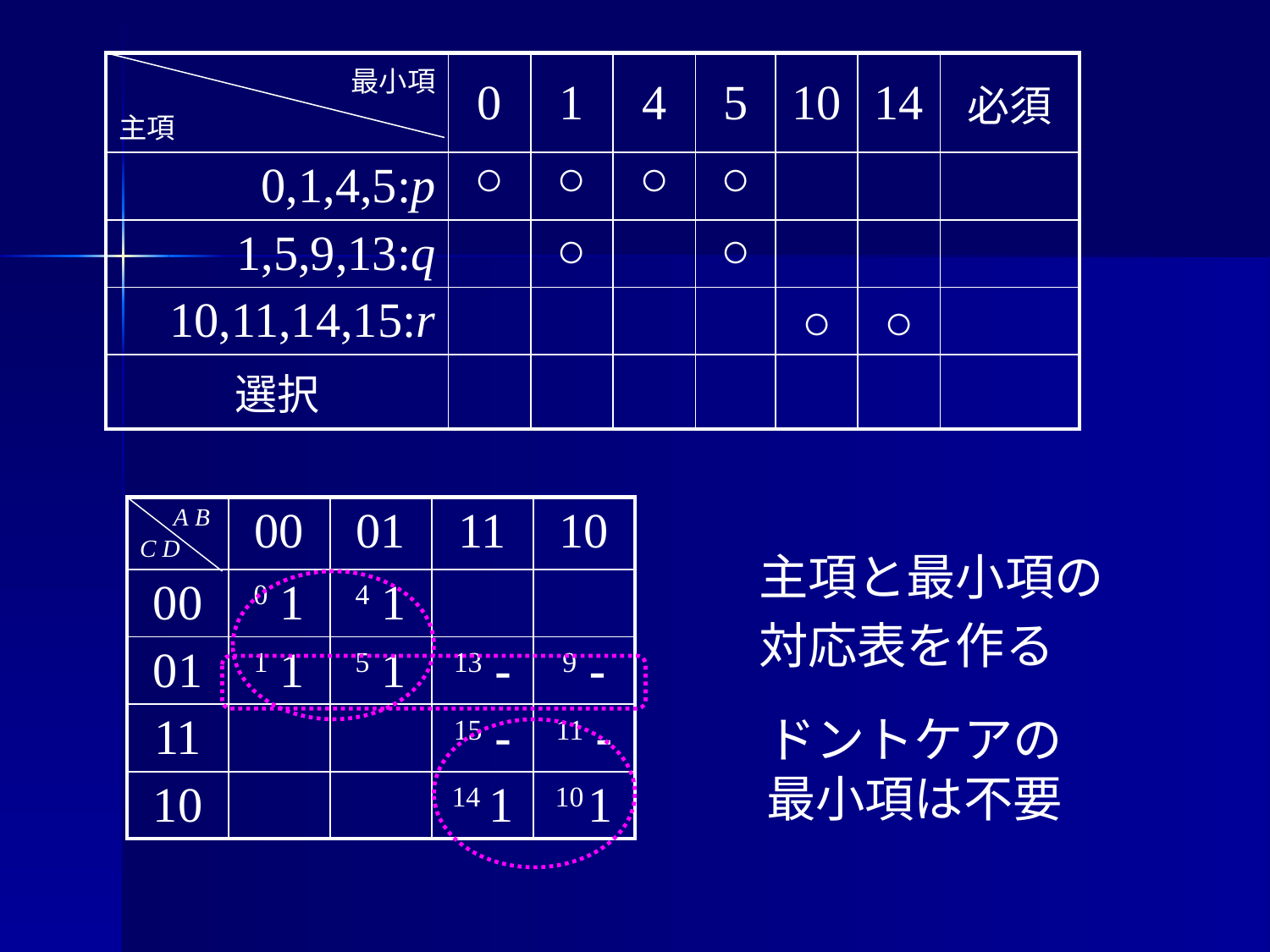

| 最小項 主項 | 0 | 1 | 4 | 5 | 10 | 14 | 必須 |
| --- | --- | --- | --- | --- | --- | --- | --- |
| 0,1,4,5:p |  |  |  |  |  |  |  |
| 1,5,9,13:q |  |  |  |  |  |  |  |
| 10,11,14,15:r |  |  |  |  |  |  |  |
| 選択 |  |  |  |  |  |  |  |

○
○
○
○
○
○
○
○
| A B C D | 00 | 01 | 11 | 10 |
| --- | --- | --- | --- | --- |
| 00 | 0 1 | 4 1 |  |  |
| 01 | 1 1 | 5 1 | 13 - | 9 - |
| 11 |  |  | 15 - | 11 - |
| 10 |  |  | 14 1 | 10 1 |

主項と最小項の
対応表を作る

ドントケアの
最小項は不要